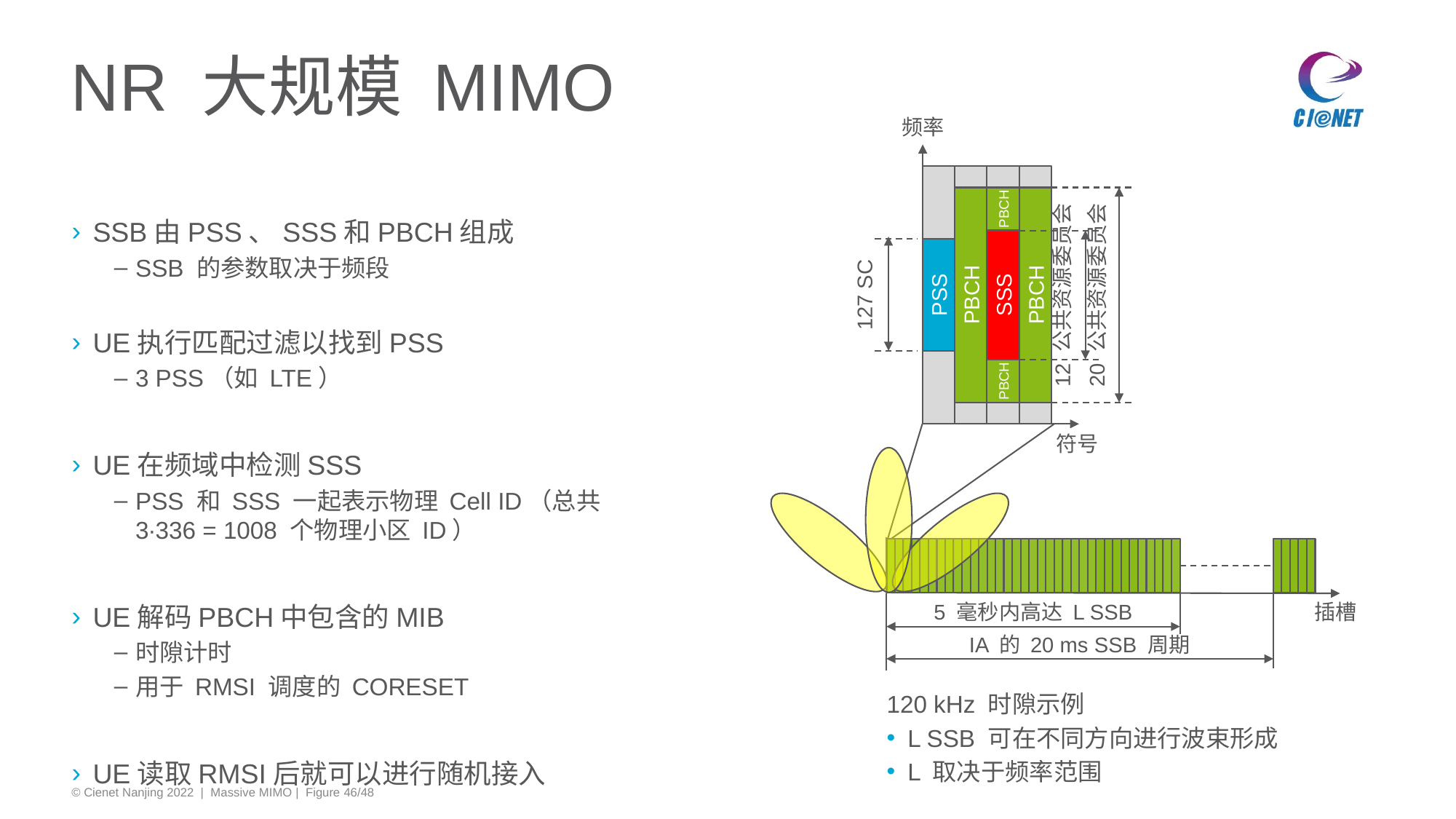

# NR 大规模 MIMO
频率

PBCH
PBCH
PBCH
SSS
PSS
12 公共资源委员会
20 公共资源委员会
127 SC
PBCH
符号
SSB由PSS、SSS和PBCH组成
SSB 的参数取决于频段

UE执行匹配过滤以找到PSS
3 PSS（如 LTE）

UE在频域中检测SSS
PSS 和 SSS 一起表示物理 Cell ID（总共
3∙336 = 1008 个物理小区 ID）

UE解码PBCH中包含的MIB
时隙计时
用于 RMSI 调度的 CORESET

UE读取RMSI后就可以进行随机接入

5 毫秒内高达 L SSB
插槽
IA 的 20 ms SSB 周期
120 kHz 时隙示例
L SSB 可在不同方向进行波束形成
L 取决于频率范围